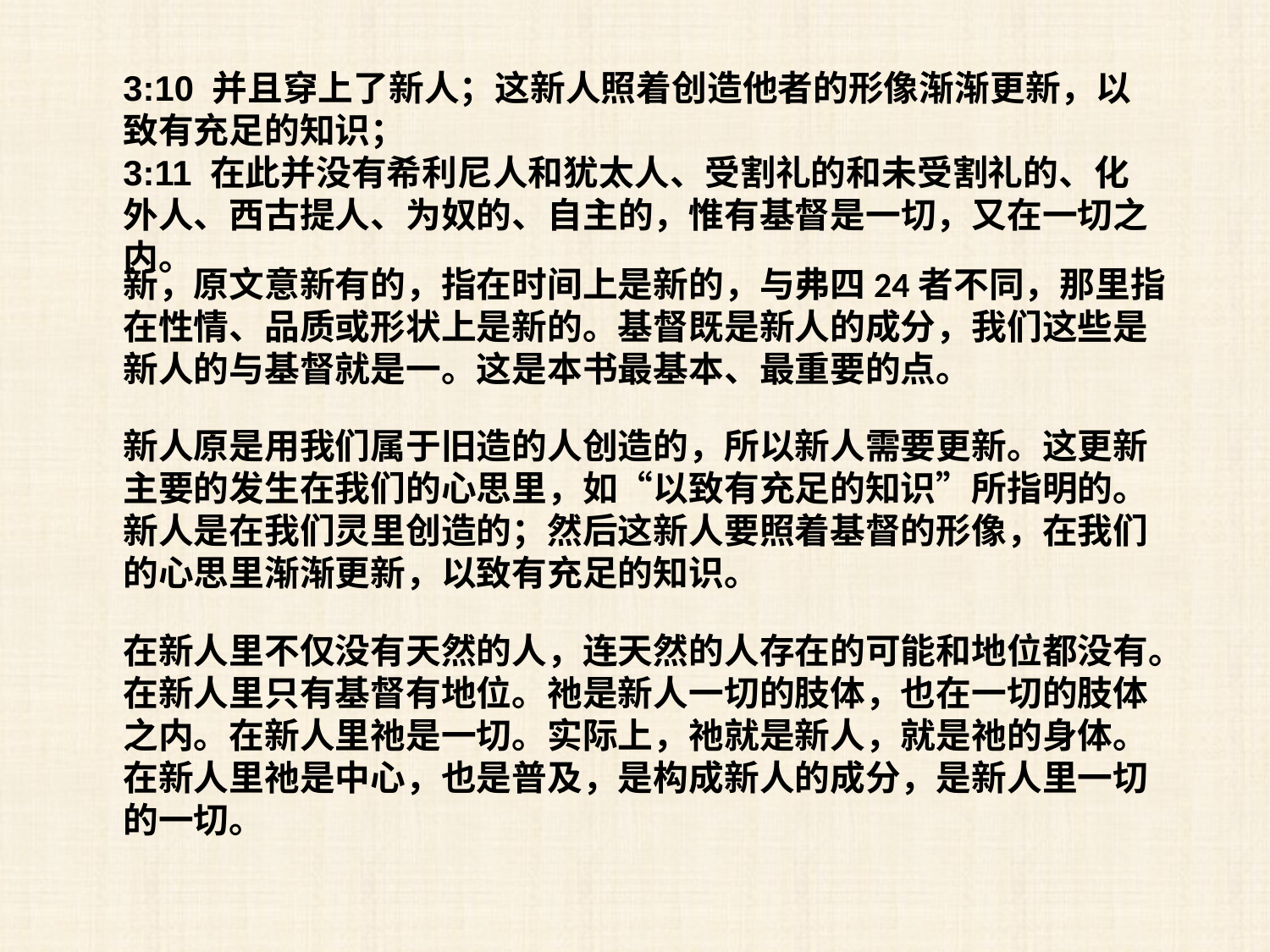

3:10 并且穿上了新人；这新人照着创造他者的形像渐渐更新，以致有充足的知识；
3:11 在此并没有希利尼人和犹太人、受割礼的和未受割礼的、化外人、西古提人、为奴的、自主的，惟有基督是一切，又在一切之内。
新，原文意新有的，指在时间上是新的，与弗四24者不同，那里指在性情、品质或形状上是新的。基督既是新人的成分，我们这些是新人的与基督就是一。这是本书最基本、最重要的点。
新人原是用我们属于旧造的人创造的，所以新人需要更新。这更新主要的发生在我们的心思里，如“以致有充足的知识”所指明的。新人是在我们灵里创造的；然后这新人要照着基督的形像，在我们的心思里渐渐更新，以致有充足的知识。
在新人里不仅没有天然的人，连天然的人存在的可能和地位都没有。在新人里只有基督有地位。祂是新人一切的肢体，也在一切的肢体之内。在新人里祂是一切。实际上，祂就是新人，就是祂的身体。在新人里祂是中心，也是普及，是构成新人的成分，是新人里一切的一切。